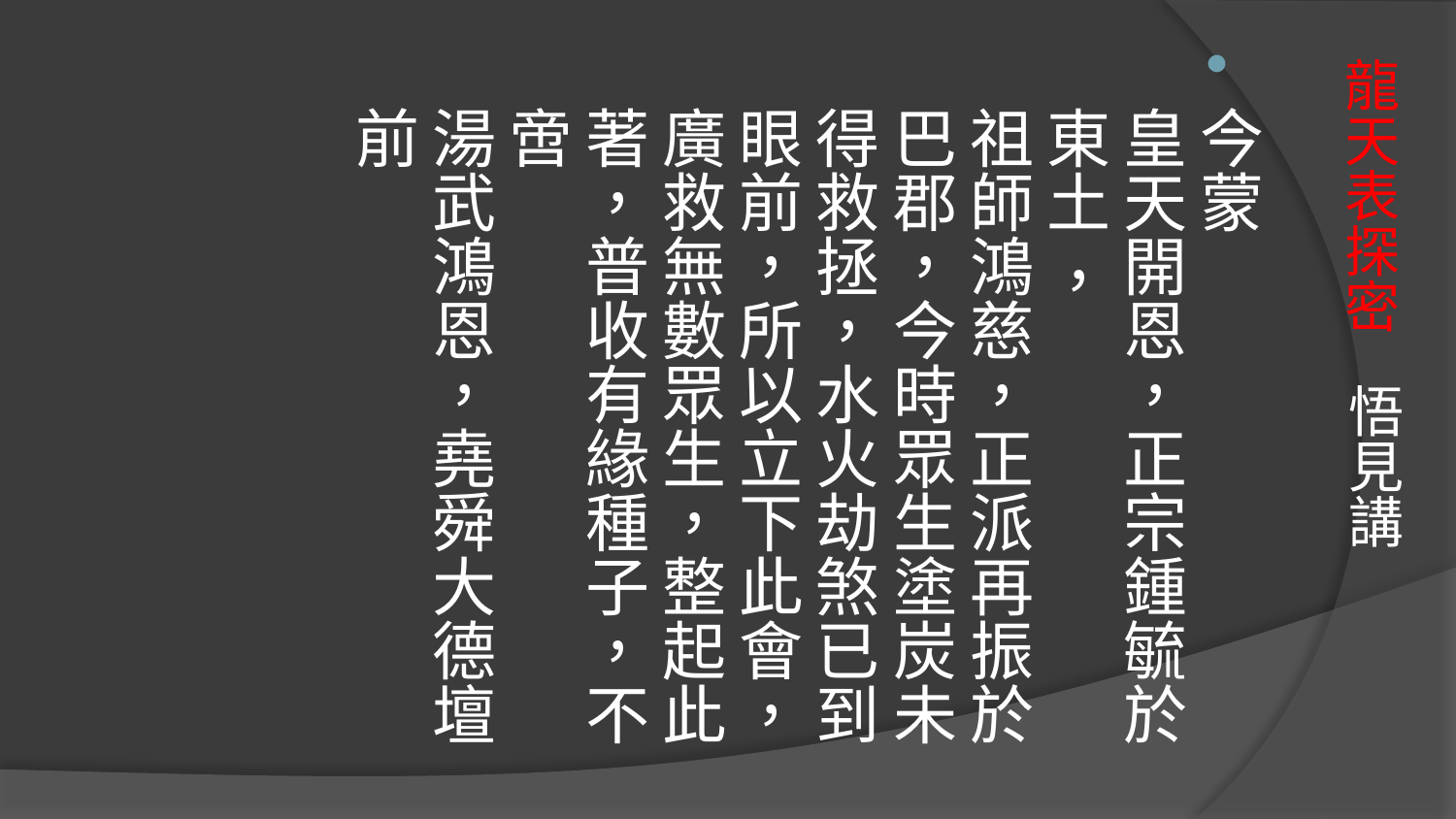

今蒙 
皇天開恩，正宗鍾毓於東土 ，
祖師鴻慈，正派再振於巴郡，今時眾生塗炭未得救拯，水火劫煞已到眼前，所以立下此會，廣救無數眾生，整起此著，普收有緣種子，不啻 
湯武鴻恩，堯舜大德壇前

# 龍天表探密    悟見講